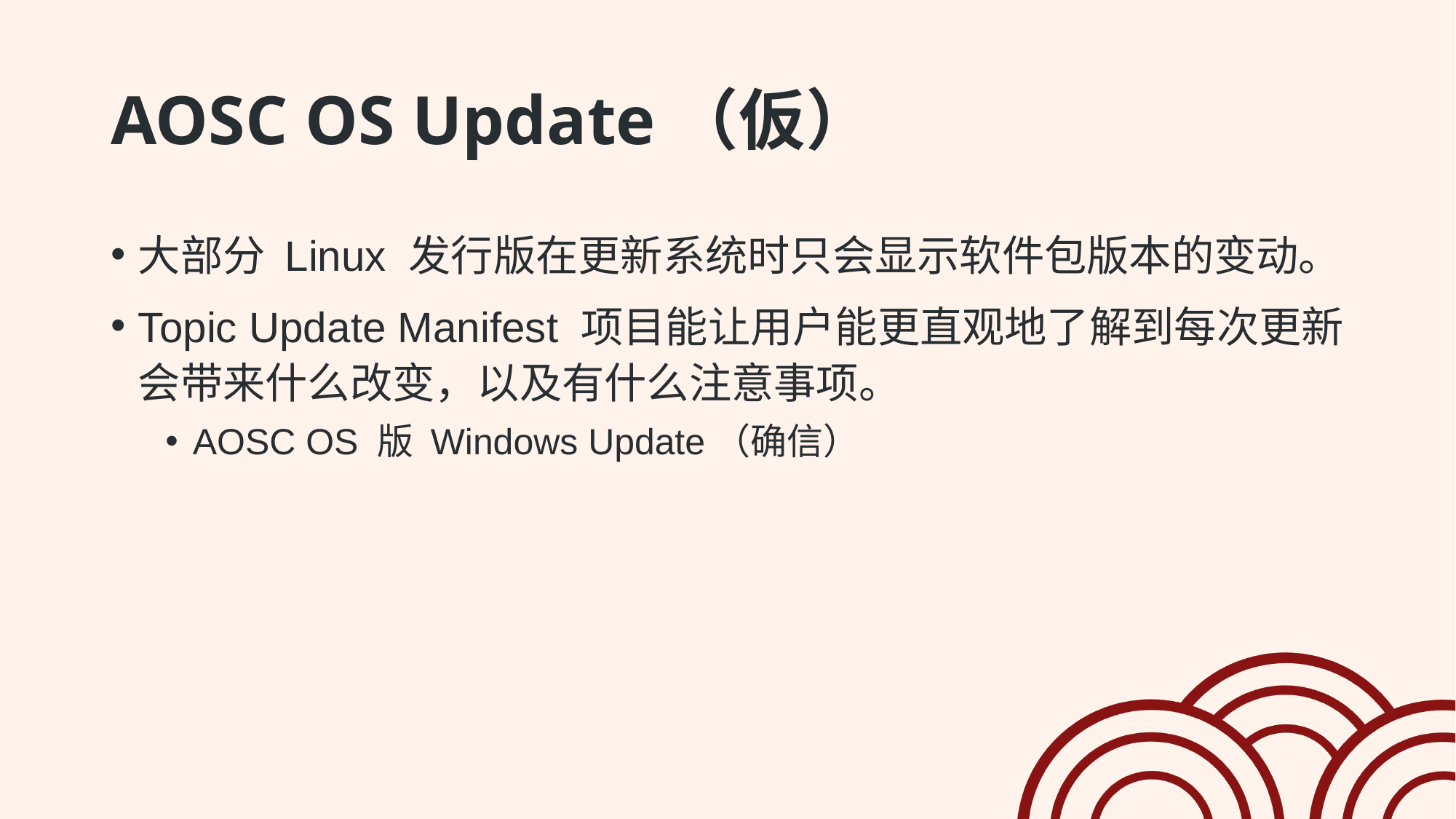

# AOSC OS Update（仮）
大部分 Linux 发行版在更新系统时只会显示软件包版本的变动。
Topic Update Manifest 项目能让用户能更直观地了解到每次更新会带来什么改变，以及有什么注意事项。
AOSC OS 版 Windows Update（确信）